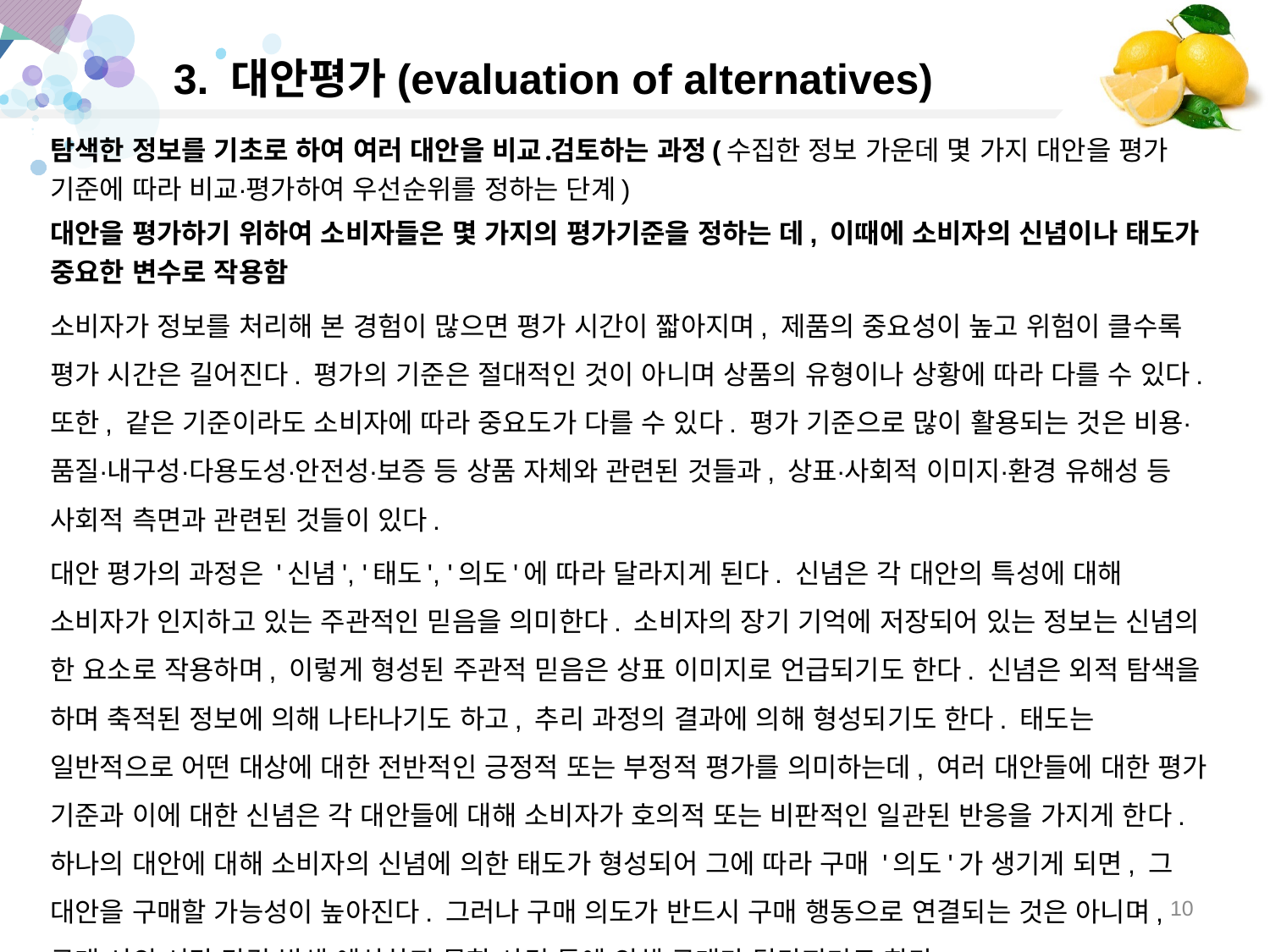

# 3. 대안평가(evaluation of alternatives)
탐색한 정보를 기초로 하여 여러 대안을 비교․검토하는 과정(수집한 정보 가운데 몇 가지 대안을 평가 기준에 따라 비교∙평가하여 우선순위를 정하는 단계)
대안을 평가하기 위하여 소비자들은 몇 가지의 평가기준을 정하는 데, 이때에 소비자의 신념이나 태도가 중요한 변수로 작용함
소비자가 정보를 처리해 본 경험이 많으면 평가 시간이 짧아지며, 제품의 중요성이 높고 위험이 클수록 평가 시간은 길어진다. 평가의 기준은 절대적인 것이 아니며 상품의 유형이나 상황에 따라 다를 수 있다. 또한, 같은 기준이라도 소비자에 따라 중요도가 다를 수 있다. 평가 기준으로 많이 활용되는 것은 비용∙품질∙내구성∙다용도성∙안전성∙보증 등 상품 자체와 관련된 것들과, 상표∙사회적 이미지∙환경 유해성 등 사회적 측면과 관련된 것들이 있다.
대안 평가의 과정은 '신념', '태도', '의도'에 따라 달라지게 된다. 신념은 각 대안의 특성에 대해 소비자가 인지하고 있는 주관적인 믿음을 의미한다. 소비자의 장기 기억에 저장되어 있는 정보는 신념의 한 요소로 작용하며, 이렇게 형성된 주관적 믿음은 상표 이미지로 언급되기도 한다. 신념은 외적 탐색을 하며 축적된 정보에 의해 나타나기도 하고, 추리 과정의 결과에 의해 형성되기도 한다. 태도는 일반적으로 어떤 대상에 대한 전반적인 긍정적 또는 부정적 평가를 의미하는데, 여러 대안들에 대한 평가 기준과 이에 대한 신념은 각 대안들에 대해 소비자가 호의적 또는 비판적인 일관된 반응을 가지게 한다. 하나의 대안에 대해 소비자의 신념에 의한 태도가 형성되어 그에 따라 구매 '의도'가 생기게 되면, 그 대안을 구매할 가능성이 높아진다. 그러나 구매 의도가 반드시 구매 행동으로 연결되는 것은 아니며, 구매 시의 시간 간격 발생∙예상하지 못한 사건 등에 의해 구매가 달라지기도 한다.

10